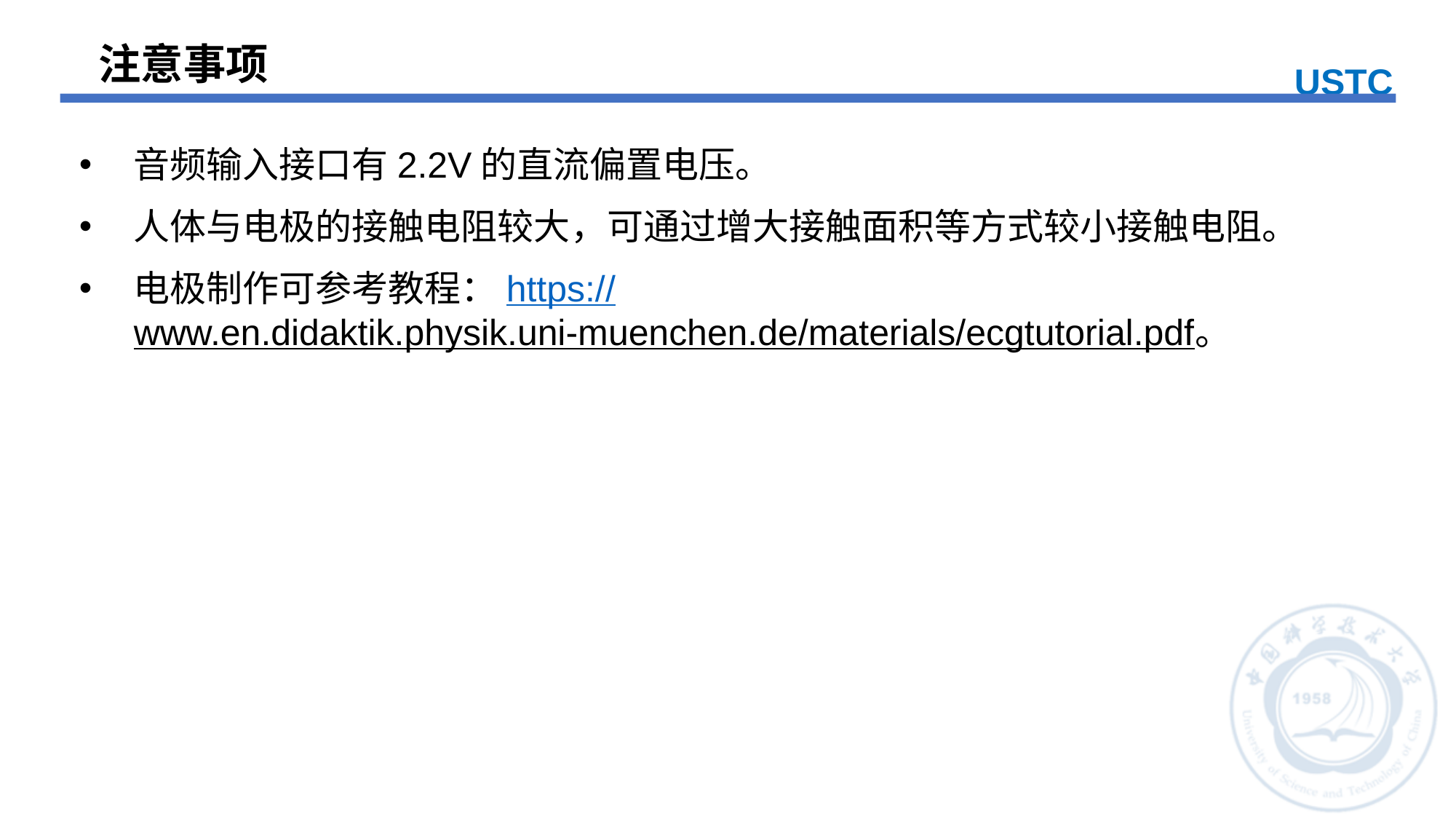

注意事项
USTC

音频输入接口有2.2V的直流偏置电压。
人体与电极的接触电阻较大，可通过增大接触面积等方式较小接触电阻。
电极制作可参考教程：https://www.en.didaktik.physik.uni-muenchen.de/materials/ecgtutorial.pdf。